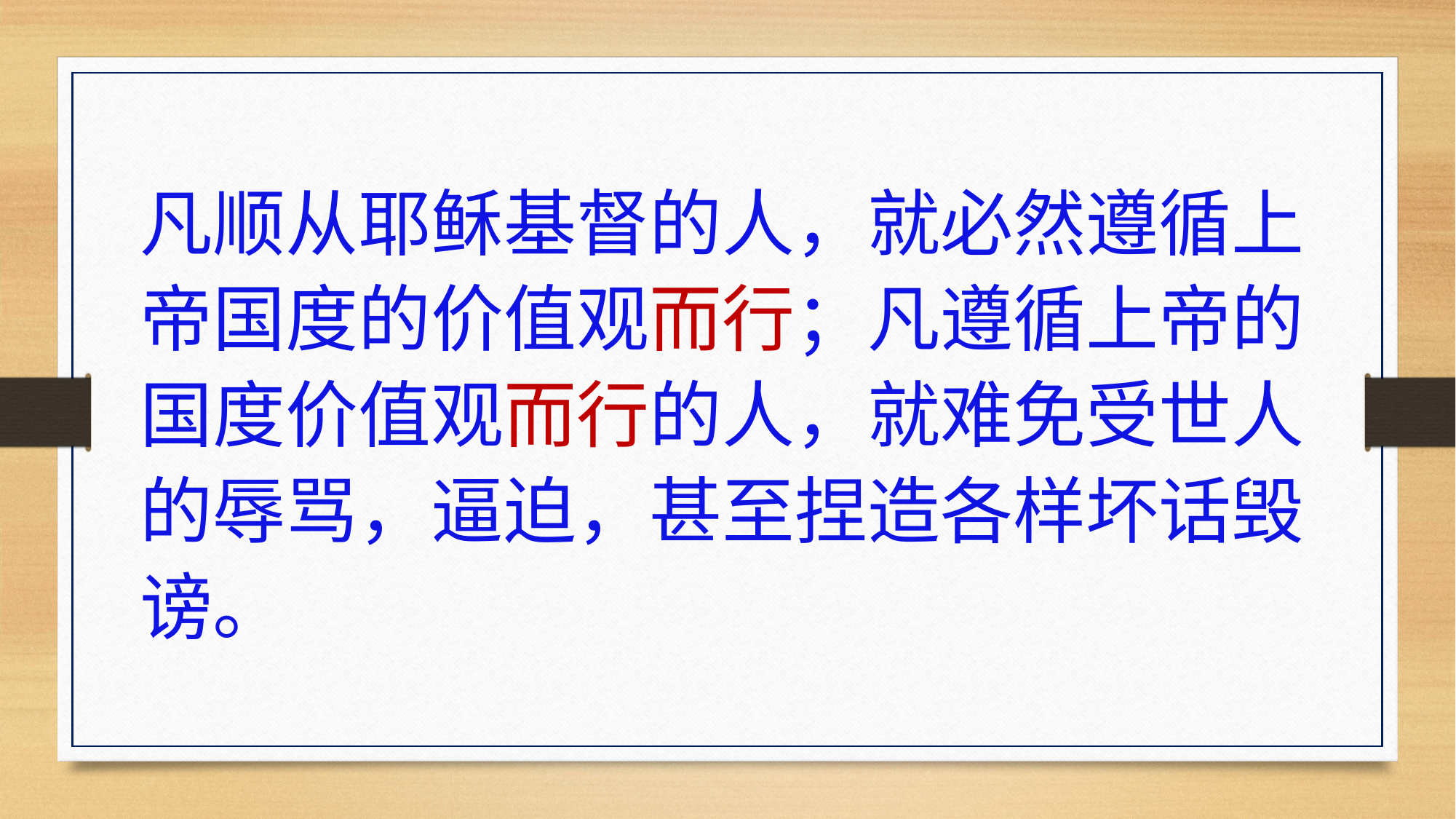

凡顺从耶稣基督的人，就必然遵循上帝国度的价值观而行；凡遵循上帝的国度价值观而行的人，就难免受世人的辱骂，逼迫，甚至捏造各样坏话毁谤。